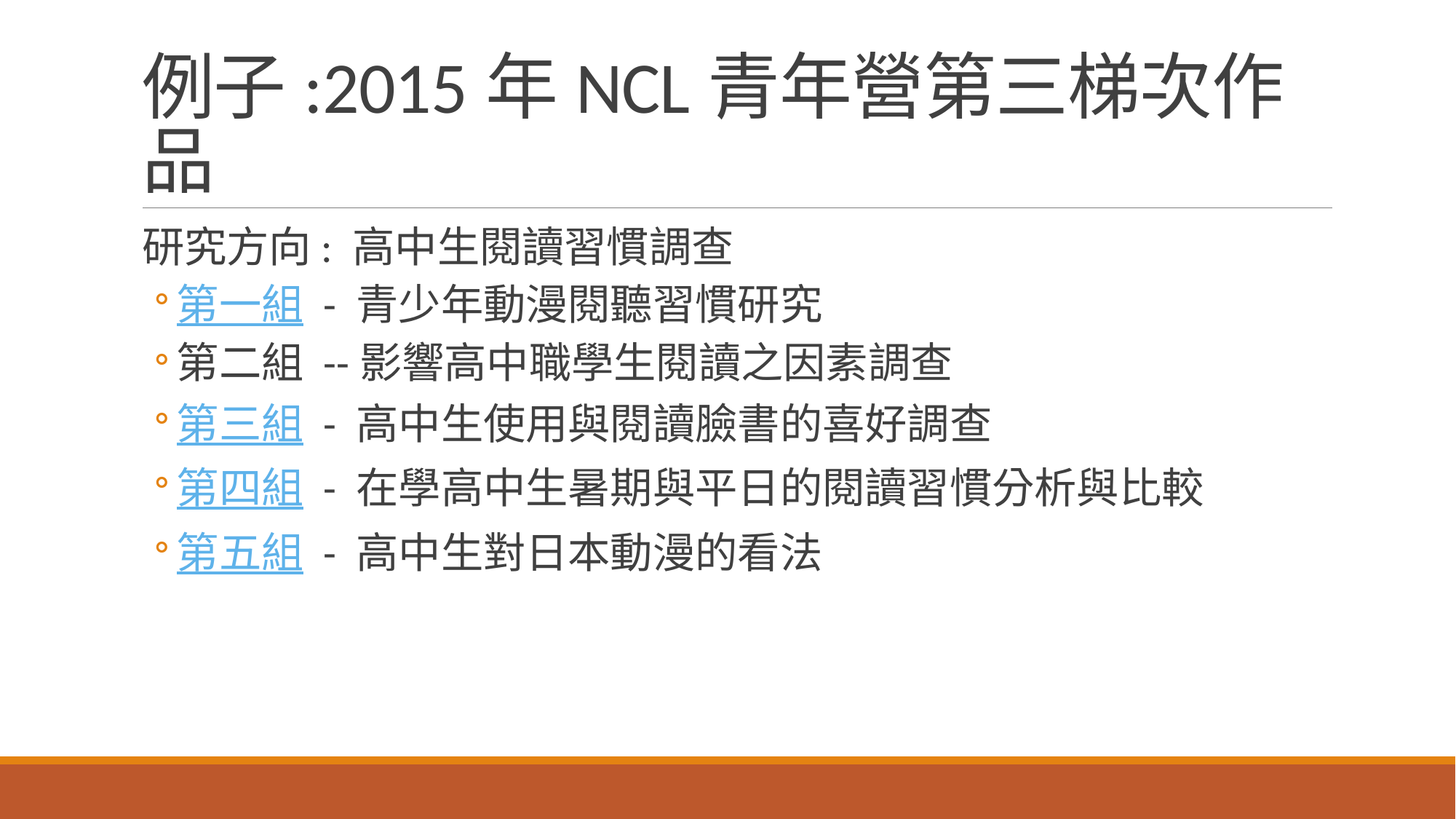

# 例子:2015年NCL青年營第三梯次作品
研究方向: 高中生閱讀習慣調查
第一組 - 青少年動漫閱聽習慣研究
第二組 --影響高中職學生閱讀之因素調查
第三組 - 高中生使用與閱讀臉書的喜好調查
第四組 - 在學高中生暑期與平日的閱讀習慣分析與比較
第五組 - 高中生對日本動漫的看法